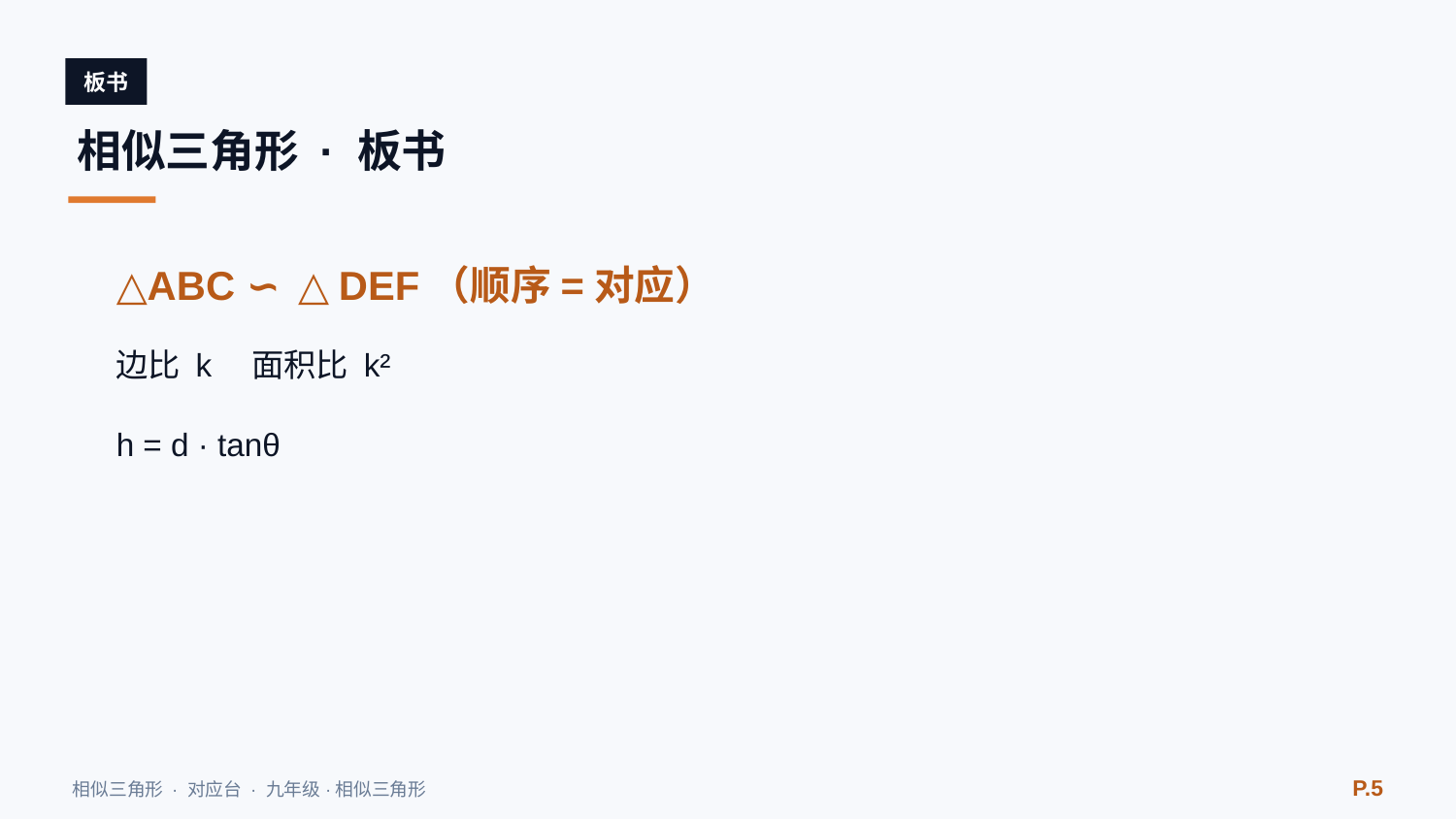

板书

相似三角形 · 板书

△ABC ∽ △DEF（顺序=对应）
边比 k　面积比 k²
h = d · tanθ
P.5
相似三角形 · 对应台 · 九年级·相似三角形